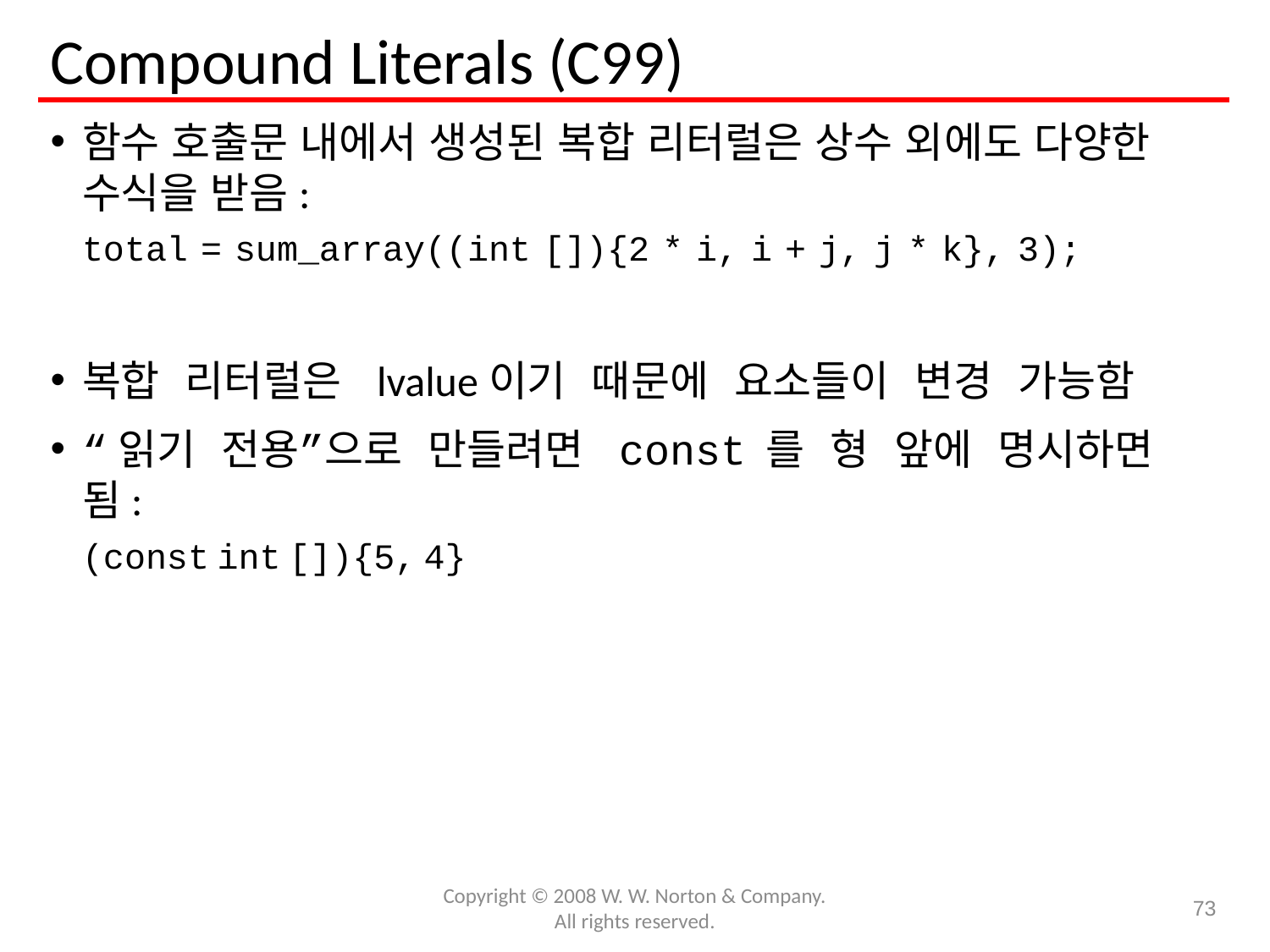

# Compound Literals (C99)
함수 호출문 내에서 생성된 복합 리터럴은 상수 외에도 다양한 수식을 받음:
	total = sum_array((int []){2 * i, i + j, j * k}, 3);

복합 리터럴은 lvalue이기 때문에 요소들이 변경 가능함
“읽기 전용”으로 만들려면 const 를 형 앞에 명시하면 됨:
	(const int []){5, 4}
Copyright © 2008 W. W. Norton & Company.
All rights reserved.
73